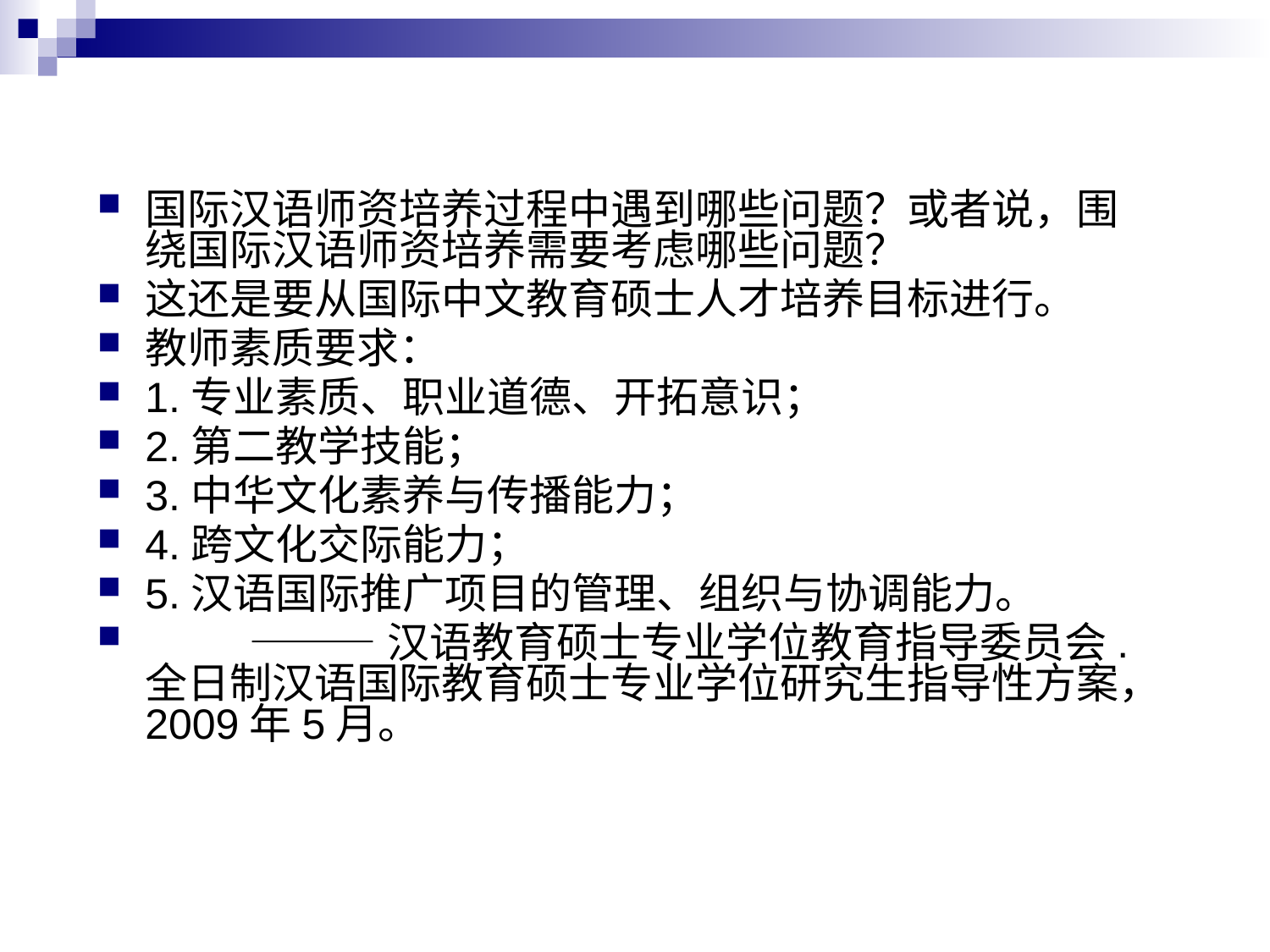

国际汉语师资培养过程中遇到哪些问题？或者说，围绕国际汉语师资培养需要考虑哪些问题？
这还是要从国际中文教育硕士人才培养目标进行。
教师素质要求：
1.专业素质、职业道德、开拓意识；
2.第二教学技能；
3.中华文化素养与传播能力；
4.跨文化交际能力；
5.汉语国际推广项目的管理、组织与协调能力。
           ———汉语教育硕士专业学位教育指导委员会.全日制汉语国际教育硕士专业学位研究生指导性方案，2009年5月。